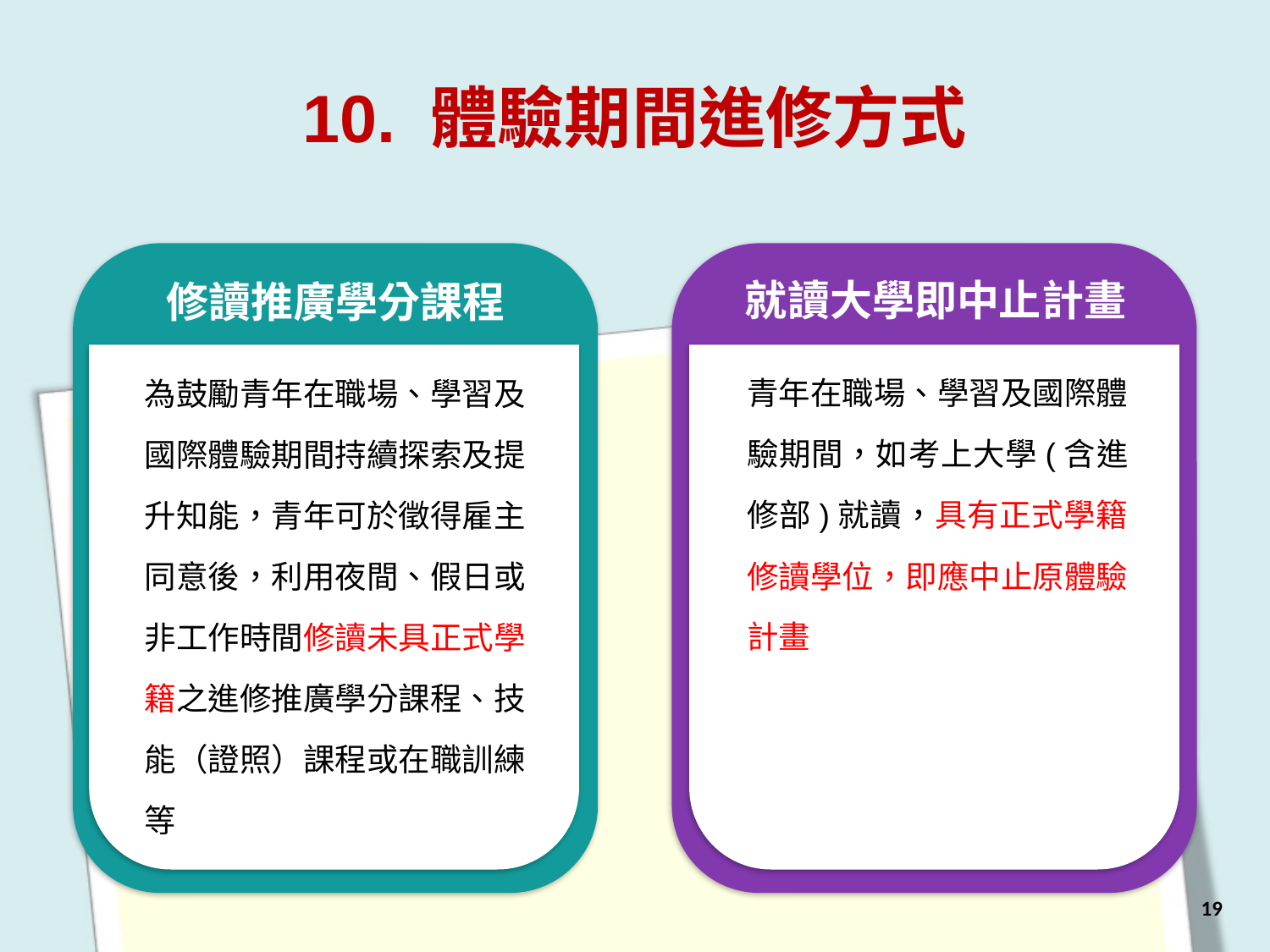

10. 體驗期間進修方式

就讀大學即中止計畫
青年在職場、學習及國際體驗期間，如考上大學(含進修部)就讀，具有正式學籍修讀學位，即應中止原體驗計畫

修讀推廣學分課程

為鼓勵青年在職場、學習及國際體驗期間持續探索及提升知能，青年可於徵得雇主同意後，利用夜間、假日或非工作時間修讀未具正式學籍之進修推廣學分課程、技能（證照）課程或在職訓練等
19